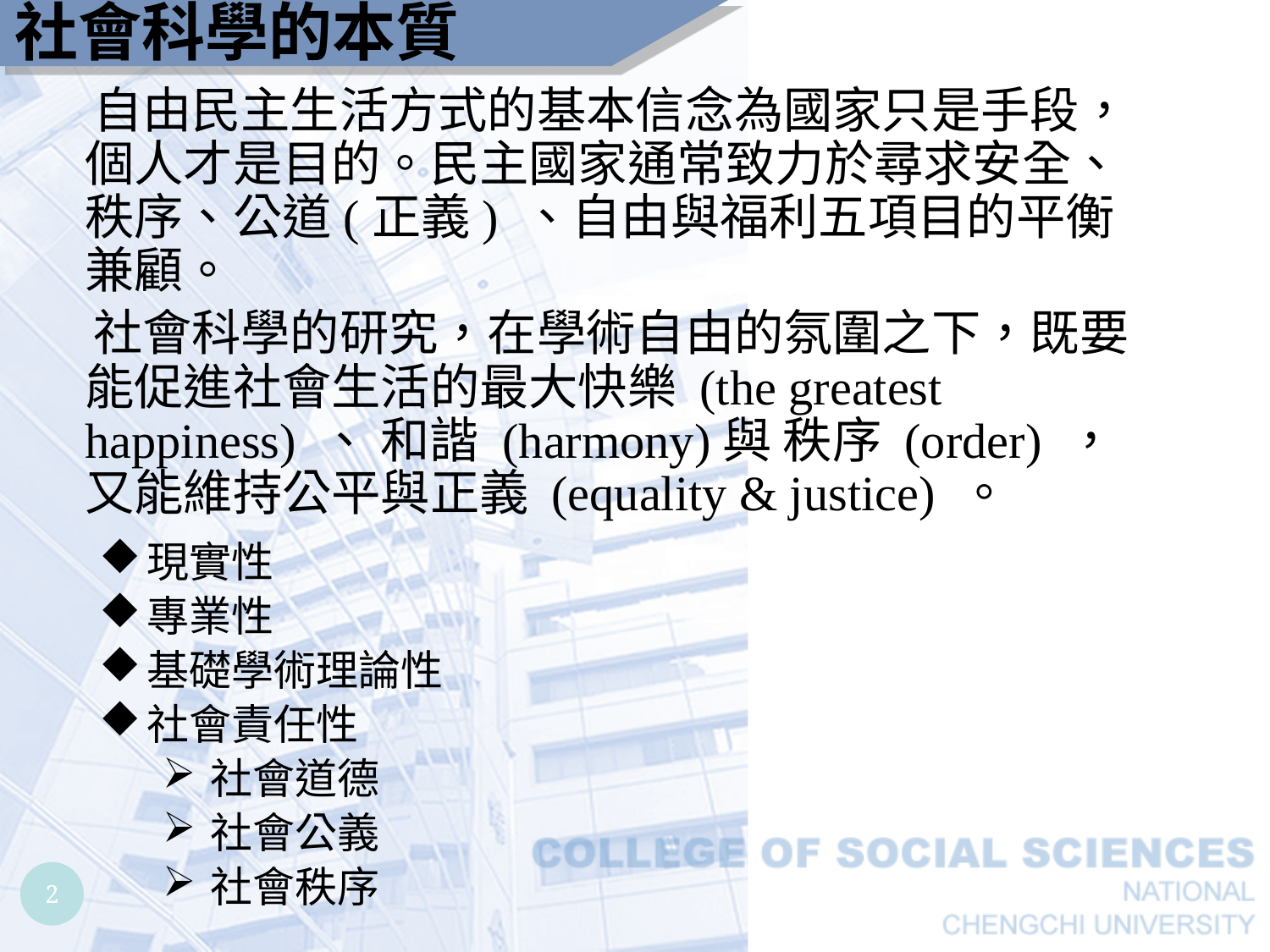

社會科學的本質

    自由民主生活方式的基本信念為國家只是手段，個人才是目的。民主國家通常致力於尋求安全、秩序、公道(正義) 、自由與福利五項目的平衡兼顧。
    社會科學的研究，在學術自由的氛圍之下，既要能促進社會生活的最大快樂 (the greatest happiness) 、 和諧 (harmony)與 秩序 (order) ，又能維持公平與正義 (equality & justice) 。
現實性
專業性
基礎學術理論性
社會責任性
社會道德
社會公義
社會秩序
2